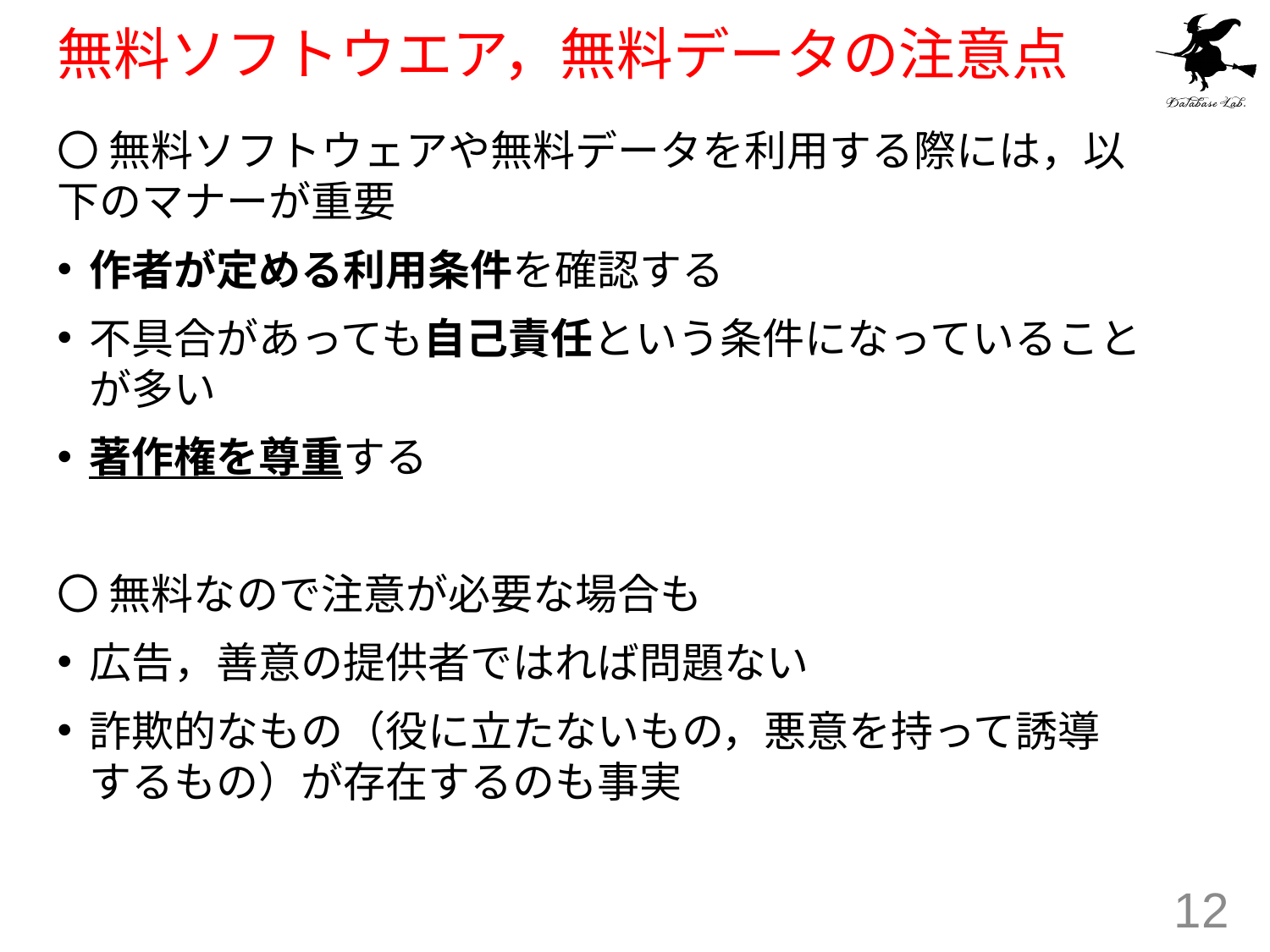

# 無料ソフトウエア，無料データの注意点
〇 無料ソフトウェアや無料データを利用する際には，以下のマナーが重要
作者が定める利用条件を確認する
不具合があっても自己責任という条件になっていることが多い
著作権を尊重する

〇 無料なので注意が必要な場合も
広告，善意の提供者ではれば問題ない
詐欺的なもの（役に立たないもの，悪意を持って誘導するもの）が存在するのも事実

12